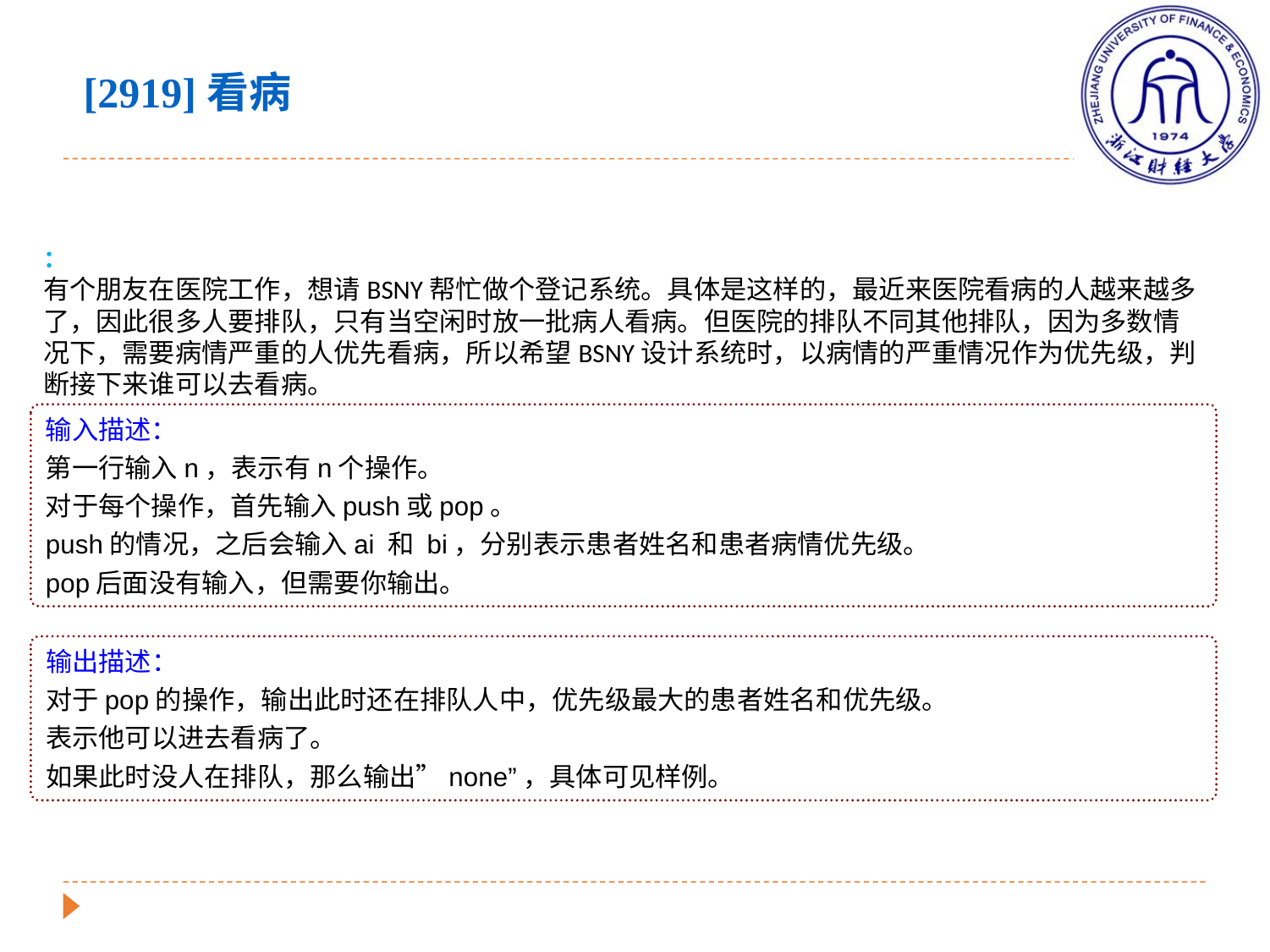

[2919]看病
：
有个朋友在医院工作，想请BSNY帮忙做个登记系统。具体是这样的，最近来医院看病的人越来越多了，因此很多人要排队，只有当空闲时放一批病人看病。但医院的排队不同其他排队，因为多数情况下，需要病情严重的人优先看病，所以希望BSNY设计系统时，以病情的严重情况作为优先级，判断接下来谁可以去看病。
输入描述：
第一行输入n，表示有n个操作。
对于每个操作，首先输入push或pop。
push的情况，之后会输入ai 和 bi，分别表示患者姓名和患者病情优先级。
pop后面没有输入，但需要你输出。
输出描述：
对于pop的操作，输出此时还在排队人中，优先级最大的患者姓名和优先级。
表示他可以进去看病了。
如果此时没人在排队，那么输出”none”，具体可见样例。